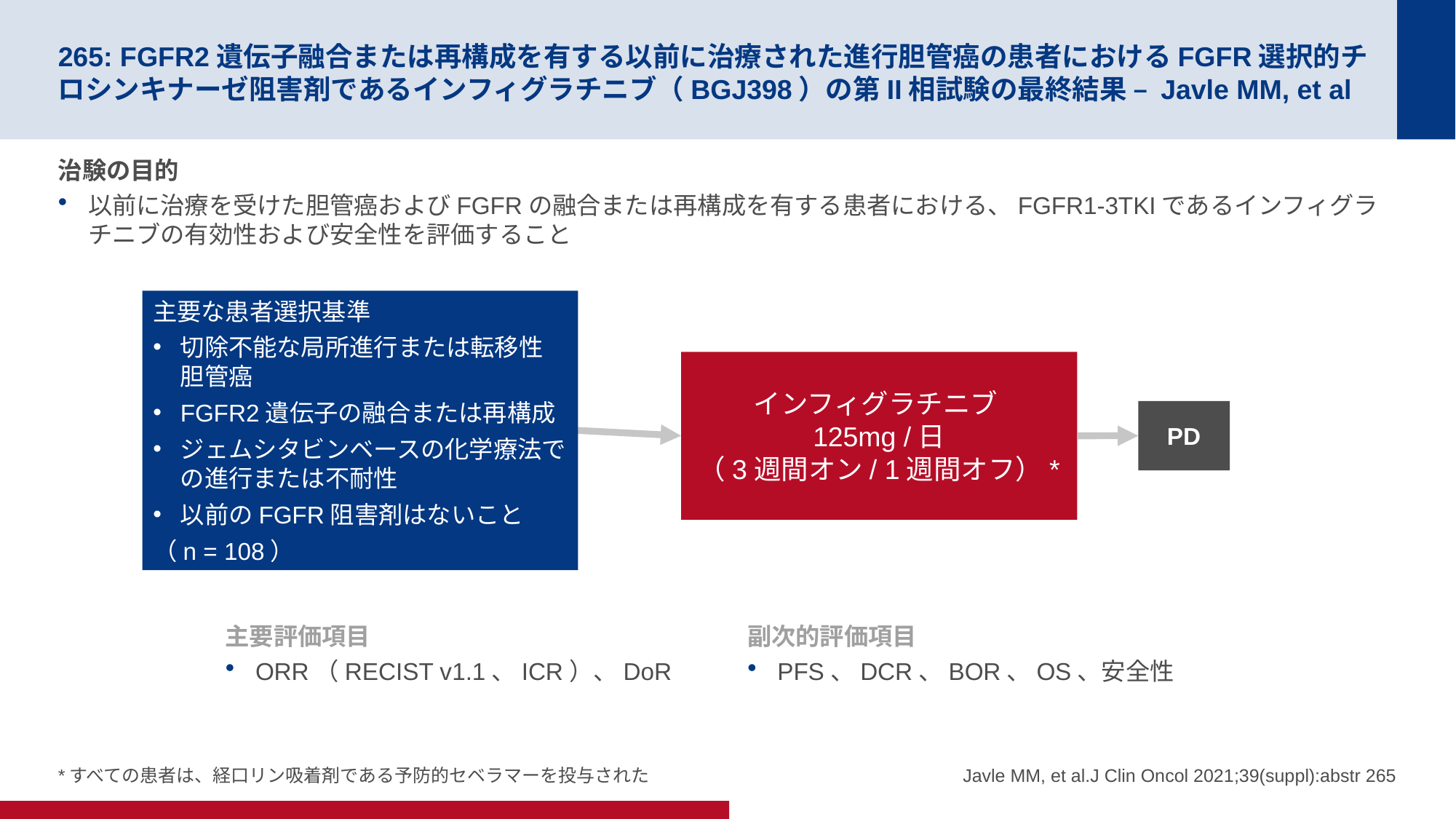

# 265: FGFR2遺伝子融合または再構成を有する以前に治療された進行胆管癌の患者におけるFGFR選択的チロシンキナーゼ阻害剤であるインフィグラチニブ（BGJ398）の第II相試験の最終結果 – Javle MM, et al
治験の目的
以前に治療を受けた胆管癌およびFGFRの融合または再構成を有する患者における、FGFR1-3TKIであるインフィグラチニブの有効性および安全性を評価すること
主要な患者選択基準
切除不能な局所進行または転移性胆管癌
FGFR2遺伝子の融合または再構成
ジェムシタビンベースの化学療法での進行または不耐性
以前のFGFR阻害剤はないこと
（n = 108）
インフィグラチニブ125mg /日
（3週間オン/ 1週間オフ）*
PD
主要評価項目
ORR（RECIST v1.1、ICR）、DoR

副次的評価項目
PFS、DCR、BOR、OS、安全性
*すべての患者は、経口リン吸着剤である予防的セベラマーを投与された
Javle MM, et al.J Clin Oncol 2021;39(suppl):abstr 265